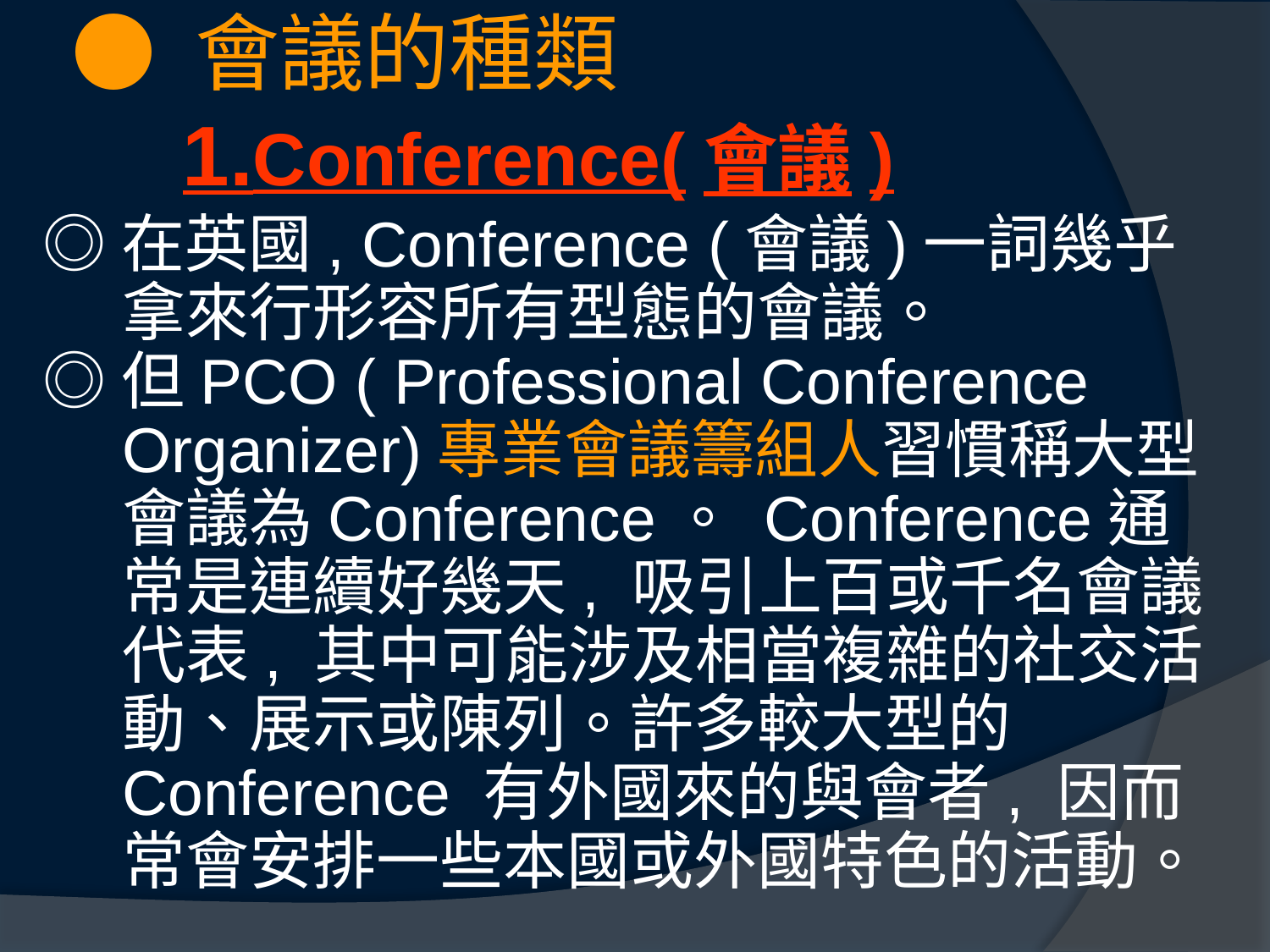

# ● 會議的種類 1.Conference(會議)
◎在英國, Conference (會議)一詞幾乎拿來行形容所有型態的會議。
◎但PCO ( Professional Conference Organizer)專業會議籌組人習慣稱大型會議為Conference。 Conference通常是連續好幾天, 吸引上百或千名會議代表, 其中可能涉及相當複雜的社交活動、展示或陳列。許多較大型的Conference 有外國來的與會者, 因而常會安排一些本國或外國特色的活動。